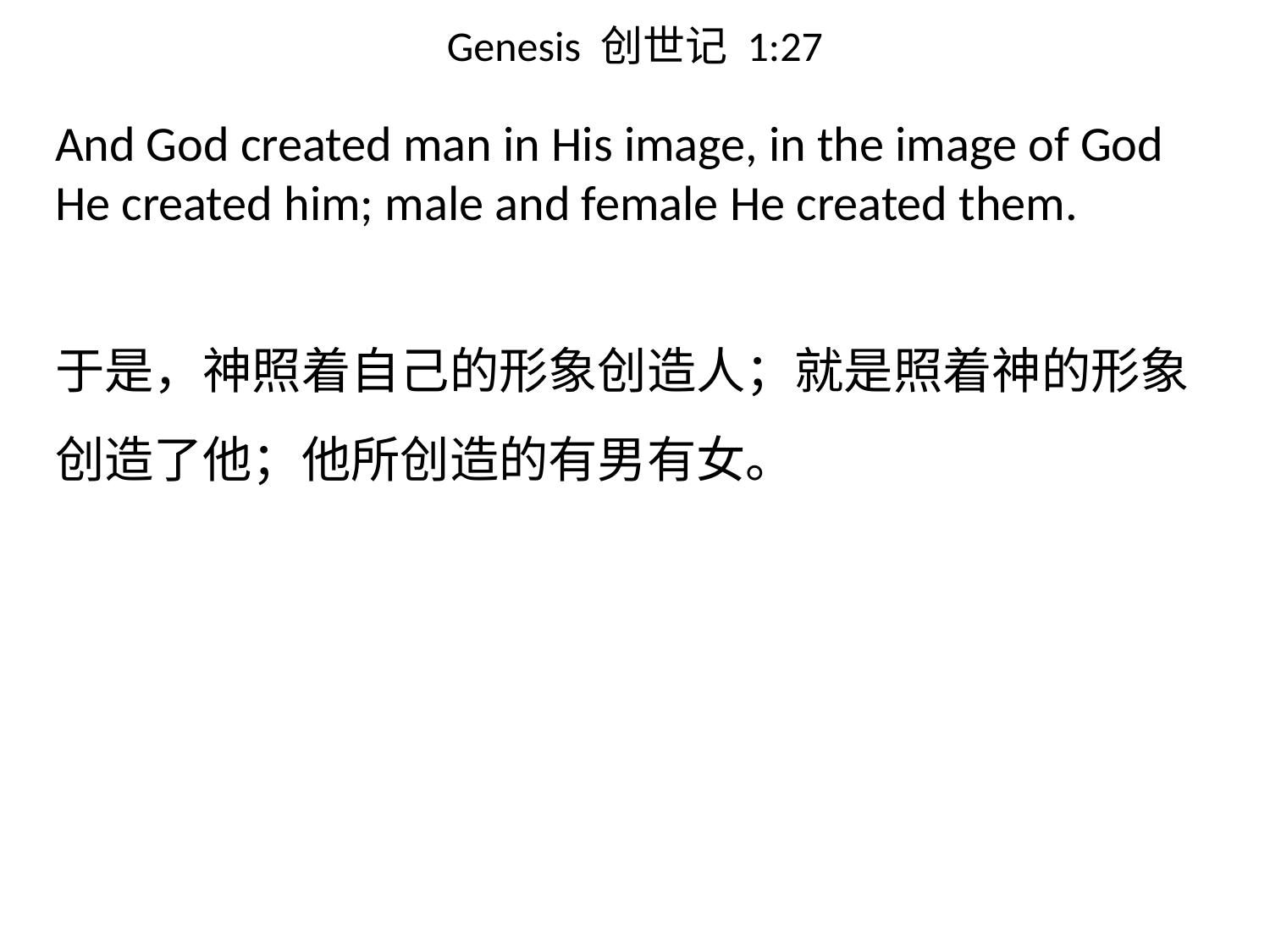

# Genesis 创世记 1:27
And God created man in His image, in the image of God He created him; male and female He created them.

于是，神照着自己的形象创造人；就是照着神的形象创造了他；他所创造的有男有女。